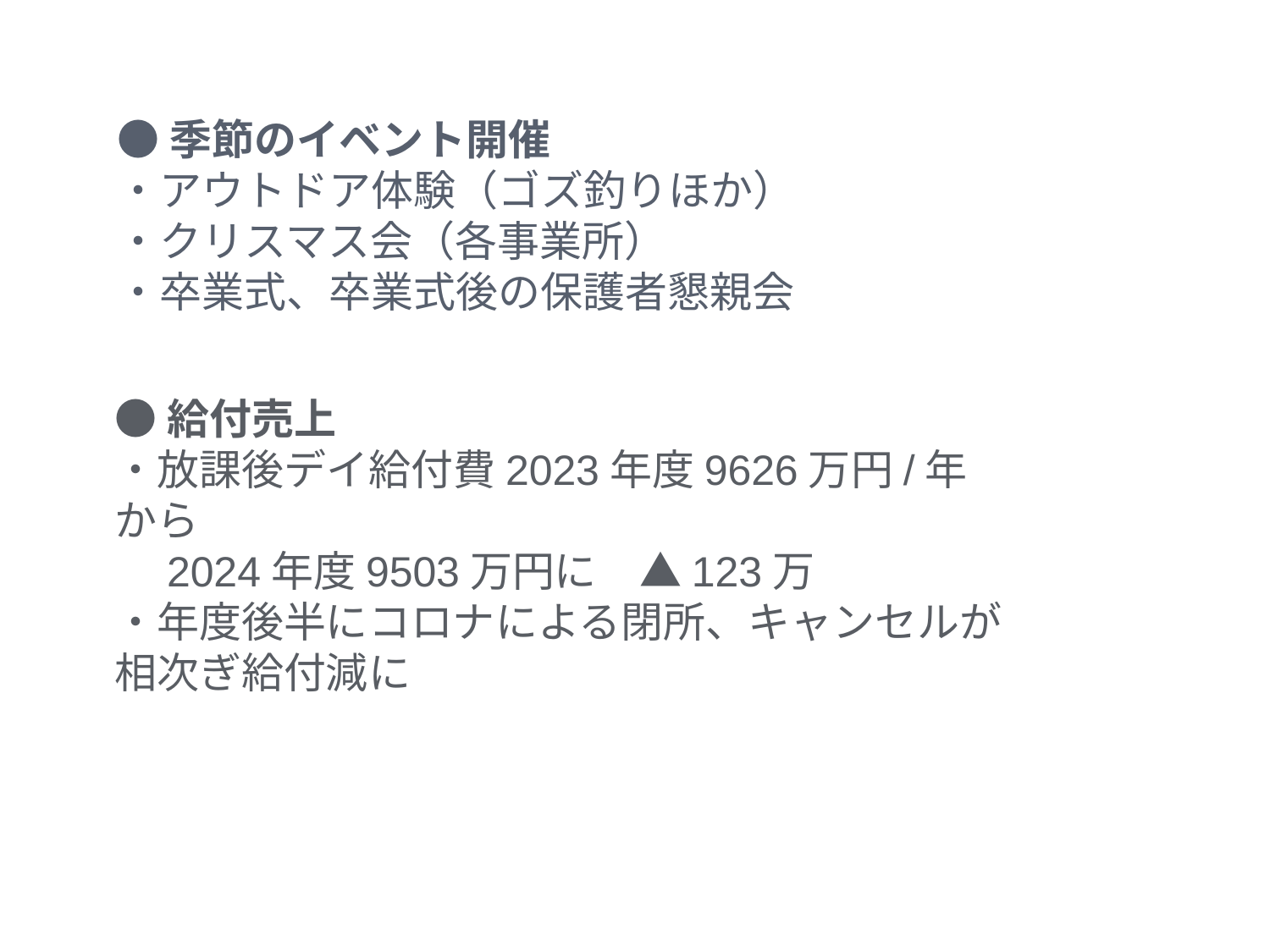

●季節のイベント開催
・アウトドア体験（ゴズ釣りほか）
・クリスマス会（各事業所）
・卒業式、卒業式後の保護者懇親会
●給付売上
・放課後デイ給付費2023年度9626万円/年から
　2024年度9503万円に　▲123万
・年度後半にコロナによる閉所、キャンセルが相次ぎ給付減に